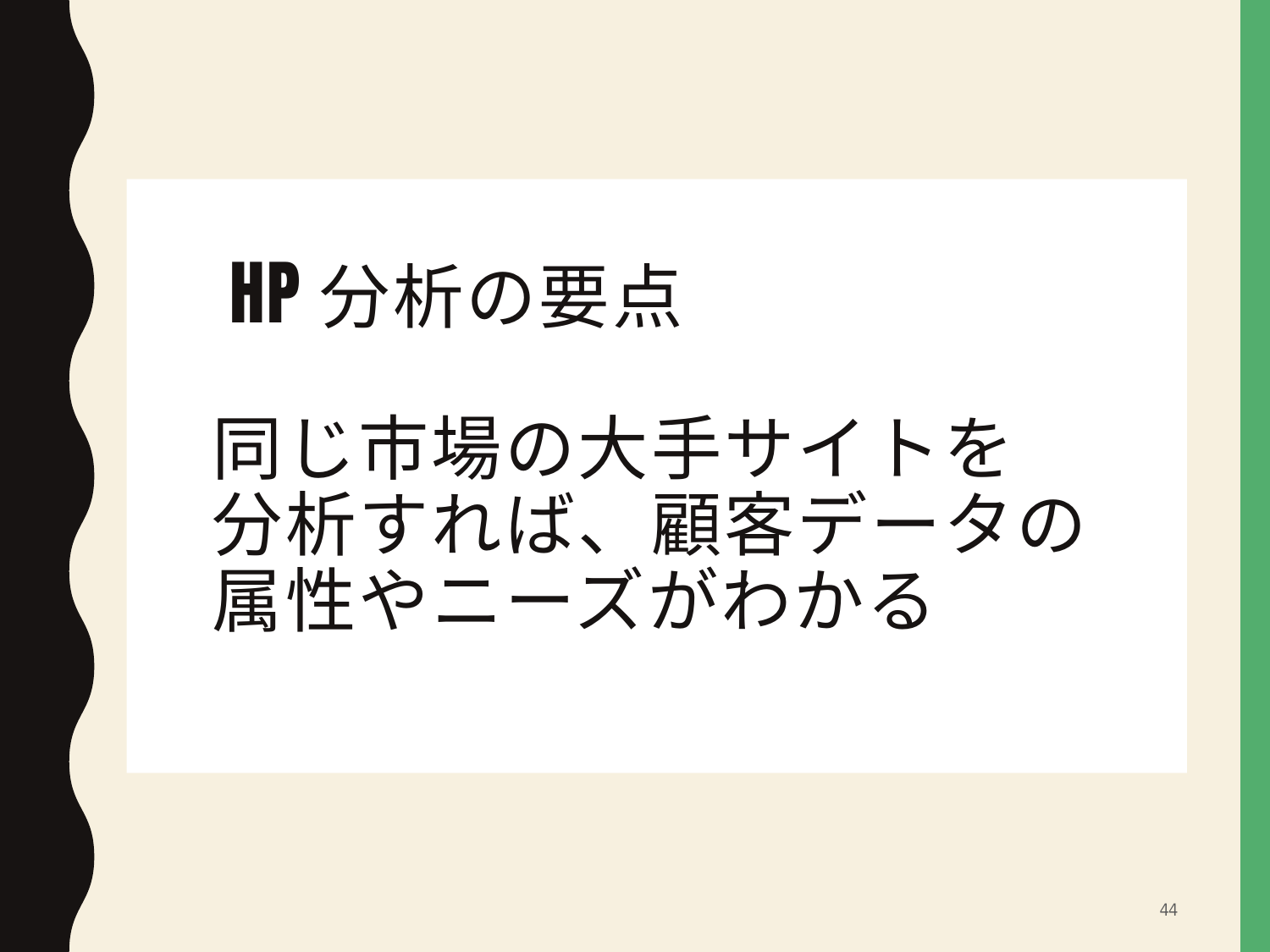

# HP分析の要点 　同じ市場の大手サイトを 　分析すれば、顧客データの 　属性やニーズがわかる
44